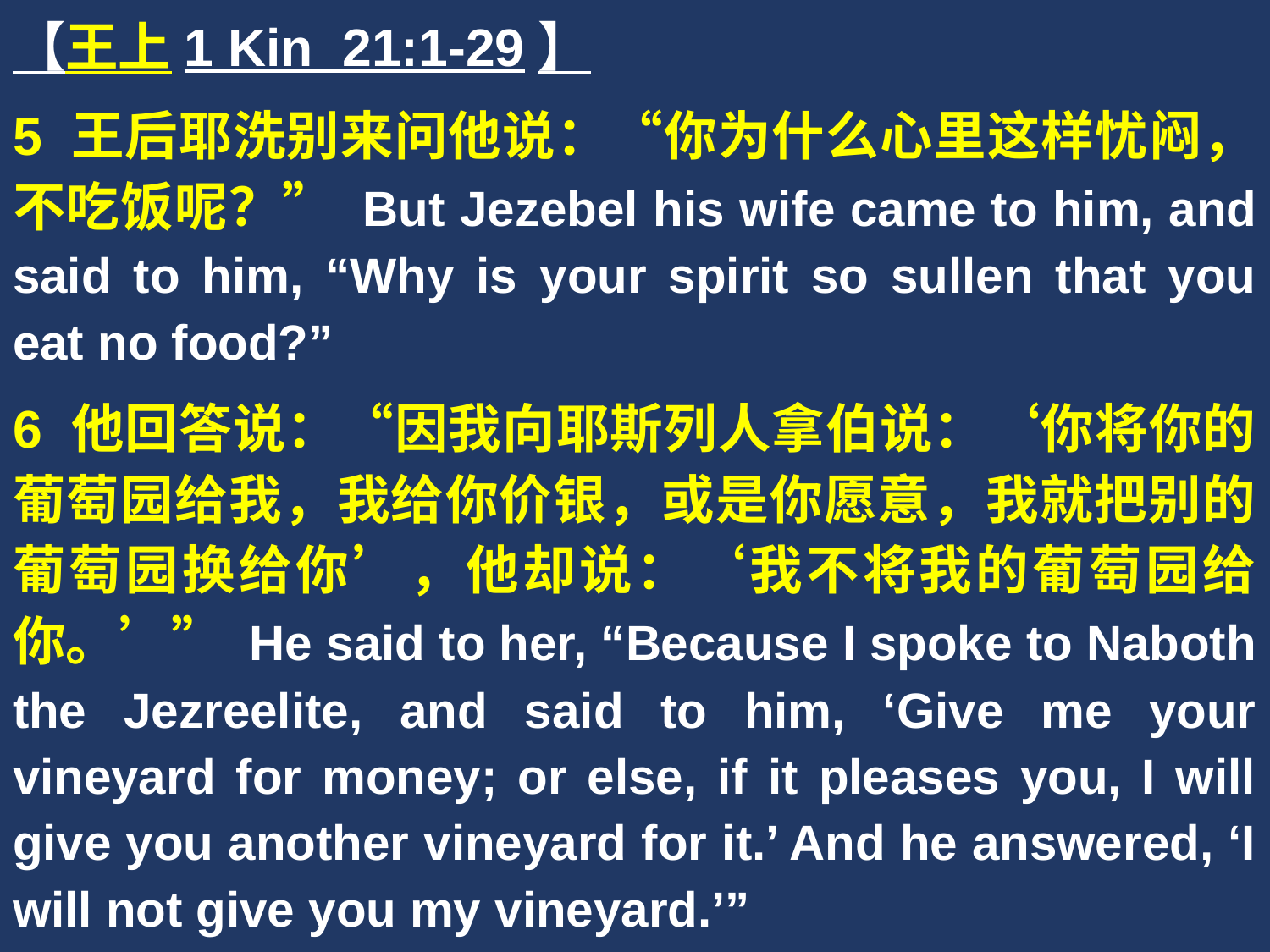

【王上1 Kin  21:1-29】
5 王后耶洗别来问他说：“你为什么心里这样忧闷，不吃饭呢？” But Jezebel his wife came to him, and said to him, “Why is your spirit so sullen that you eat no food?”
6 他回答说：“因我向耶斯列人拿伯说：‘你将你的葡萄园给我，我给你价银，或是你愿意，我就把别的葡萄园换给你’，他却说：‘我不将我的葡萄园给你。’” He said to her, “Because I spoke to Naboth the Jezreelite, and said to him, ‘Give me your vineyard for money; or else, if it pleases you, I will give you another vineyard for it.’ And he answered, ‘I will not give you my vineyard.’”